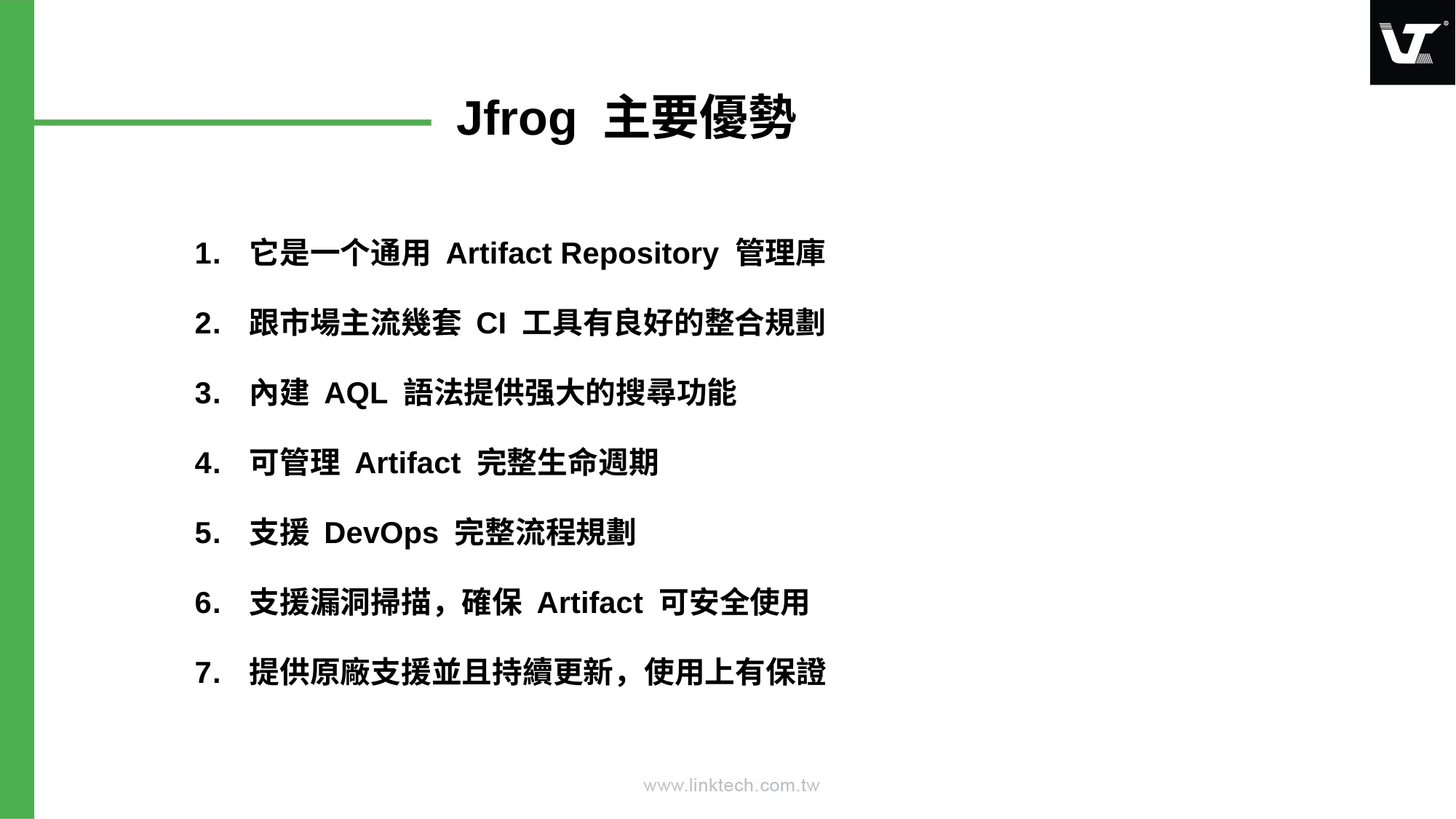

# Jfrog 主要優勢
它是一个通用 Artifact Repository 管理庫
跟市場主流幾套 CI 工具有良好的整合規劃
內建 AQL 語法提供强大的搜尋功能
可管理 Artifact 完整生命週期
支援 DevOps 完整流程規劃
支援漏洞掃描，確保 Artifact 可安全使用
提供原廠支援並且持續更新，使用上有保證